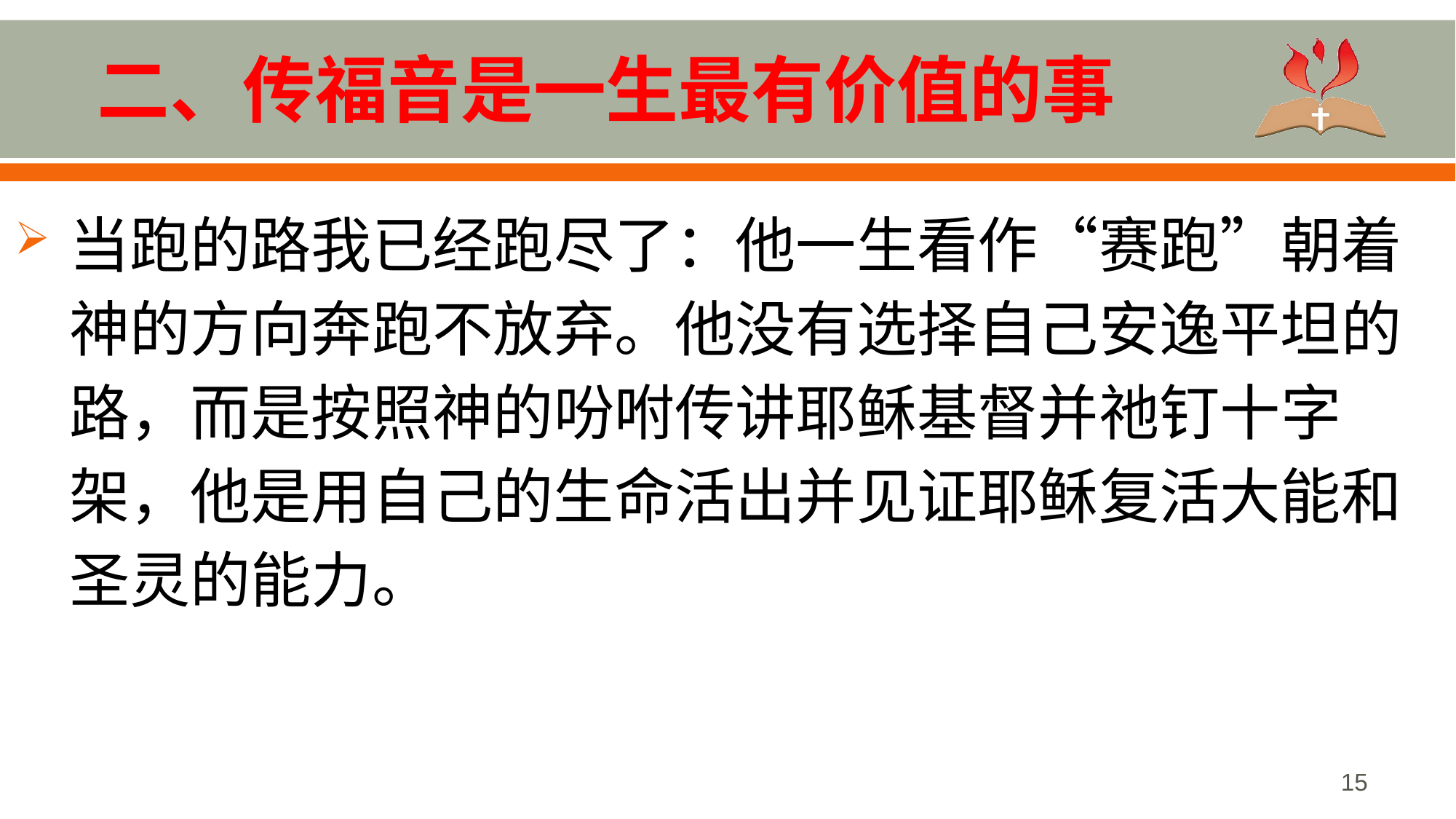

# 二、传福音是一生最有价值的事
当跑的路我已经跑尽了：他一生看作“赛跑”朝着神的方向奔跑不放弃。他没有选择自己安逸平坦的路，而是按照神的吩咐传讲耶稣基督并祂钉十字架，他是用自己的生命活出并见证耶稣复活大能和圣灵的能力。

15